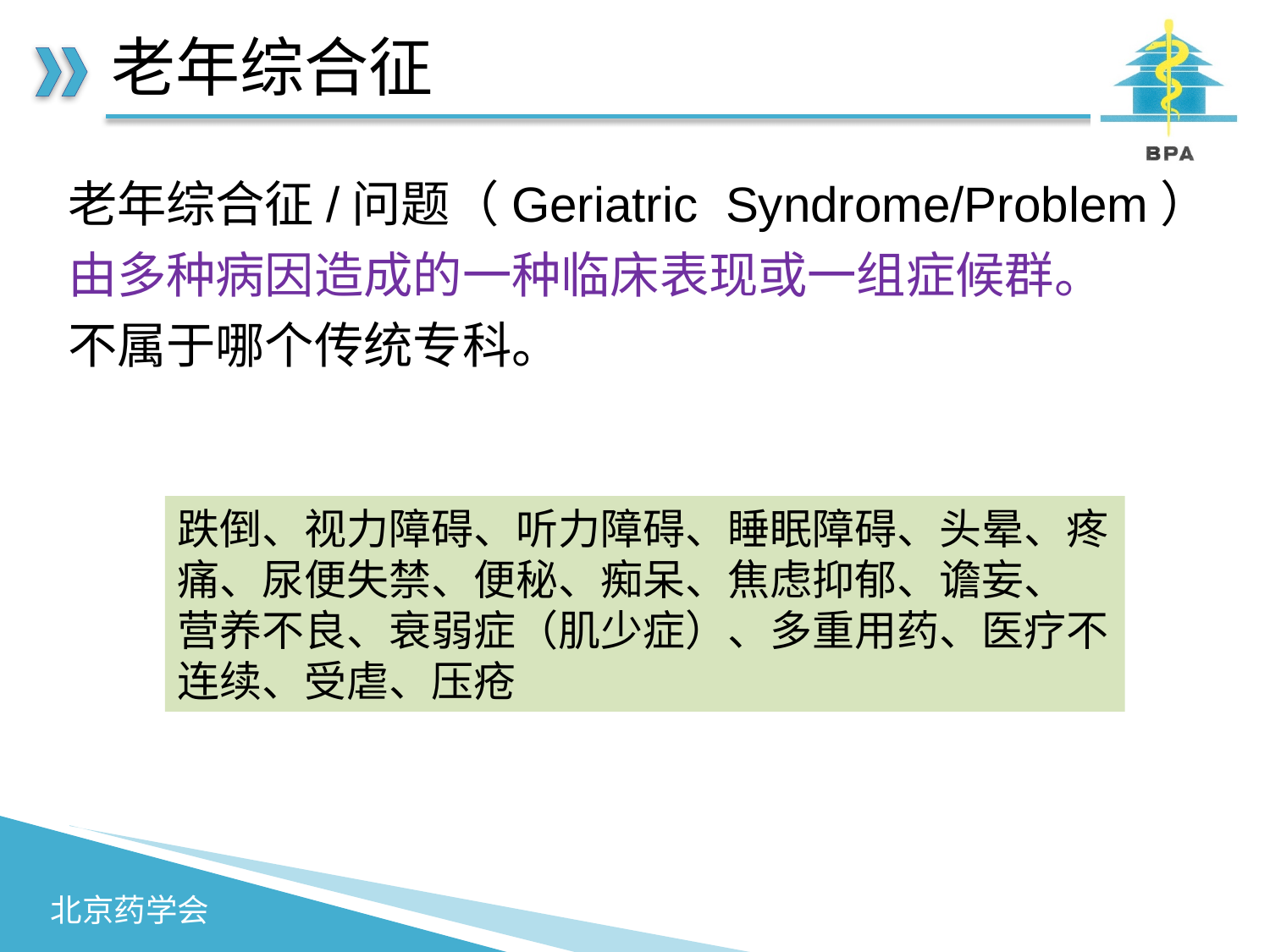

# 老年综合征
老年综合征/问题（Geriatric  Syndrome/Problem）
由多种病因造成的一种临床表现或一组症候群。
不属于哪个传统专科。

跌倒、视力障碍、听力障碍、睡眠障碍、头晕、疼痛、尿便失禁、便秘、痴呆、焦虑抑郁、谵妄、 营养不良、衰弱症（肌少症）、多重用药、医疗不连续、受虐、压疮